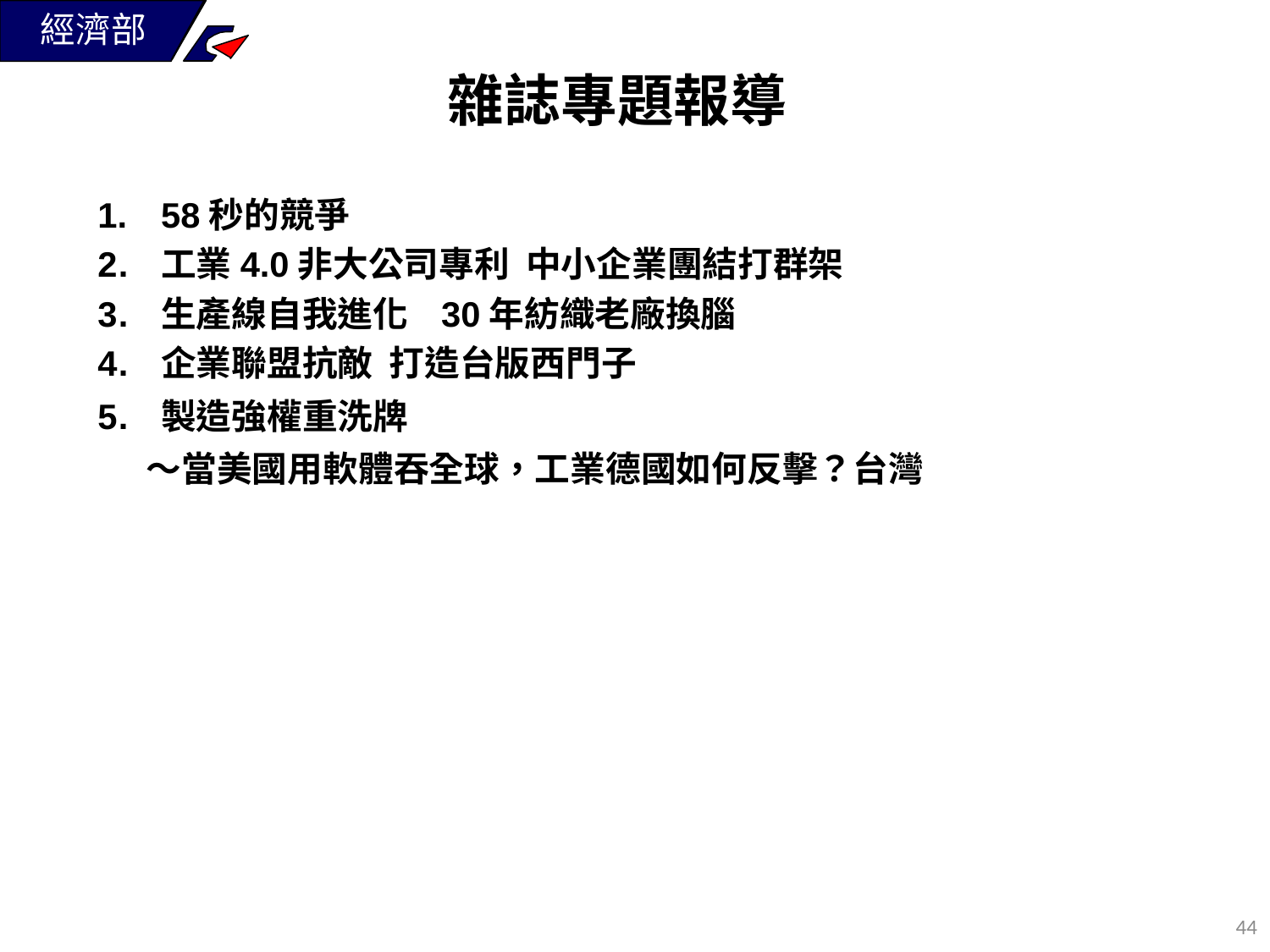

雜誌專題報導
58秒的競爭
工業4.0非大公司專利  中小企業團結打群架
生產線自我進化   30年紡織老廠換腦
企業聯盟抗敵  打造台版西門子
製造強權重洗牌
     ～當美國用軟體吞全球，工業德國如何反擊？台灣
44